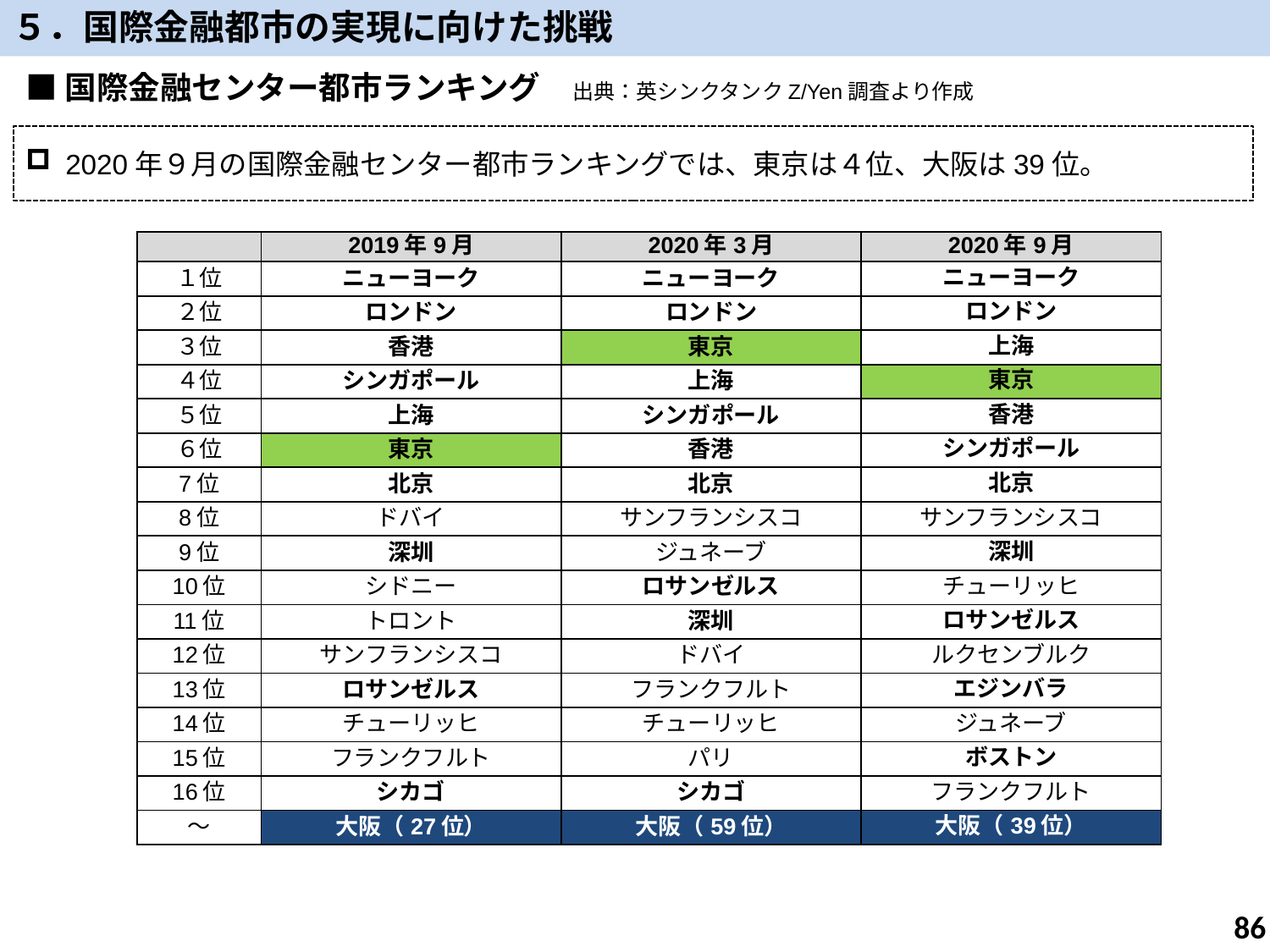

５．国際金融都市の実現に向けた挑戦
■国際金融センター都市ランキング　出典：英シンクタンクZ/Yen調査より作成
2020年９月の国際金融センター都市ランキングでは、東京は４位、大阪は39位。
|  | 2019年9月 | 2020年3月 | 2020年9月 |
| --- | --- | --- | --- |
| １位 | ニューヨーク | ニューヨーク | ニューヨーク |
| ２位 | ロンドン | ロンドン | ロンドン |
| ３位 | 香港 | 東京 | 上海 |
| ４位 | シンガポール | 上海 | 東京 |
| ５位 | 上海 | シンガポール | 香港 |
| ６位 | 東京 | 香港 | シンガポール |
| 7位 | 北京 | 北京 | 北京 |
| 8位 | ドバイ | サンフランシスコ | サンフランシスコ |
| 9位 | 深圳 | ジュネーブ | 深圳 |
| 10位 | シドニー | ロサンゼルス | チューリッヒ |
| 11位 | トロント | 深圳 | ロサンゼルス |
| 12位 | サンフランシスコ | ドバイ | ルクセンブルク |
| 13位 | ロサンゼルス | フランクフルト | エジンバラ |
| 14位 | チューリッヒ | チューリッヒ | ジュネーブ |
| 15位 | フランクフルト | パリ | ボストン |
| 16位 | シカゴ | シカゴ | フランクフルト |
| ～ | 大阪（27位） | 大阪（59位） | 大阪（39位） |
86